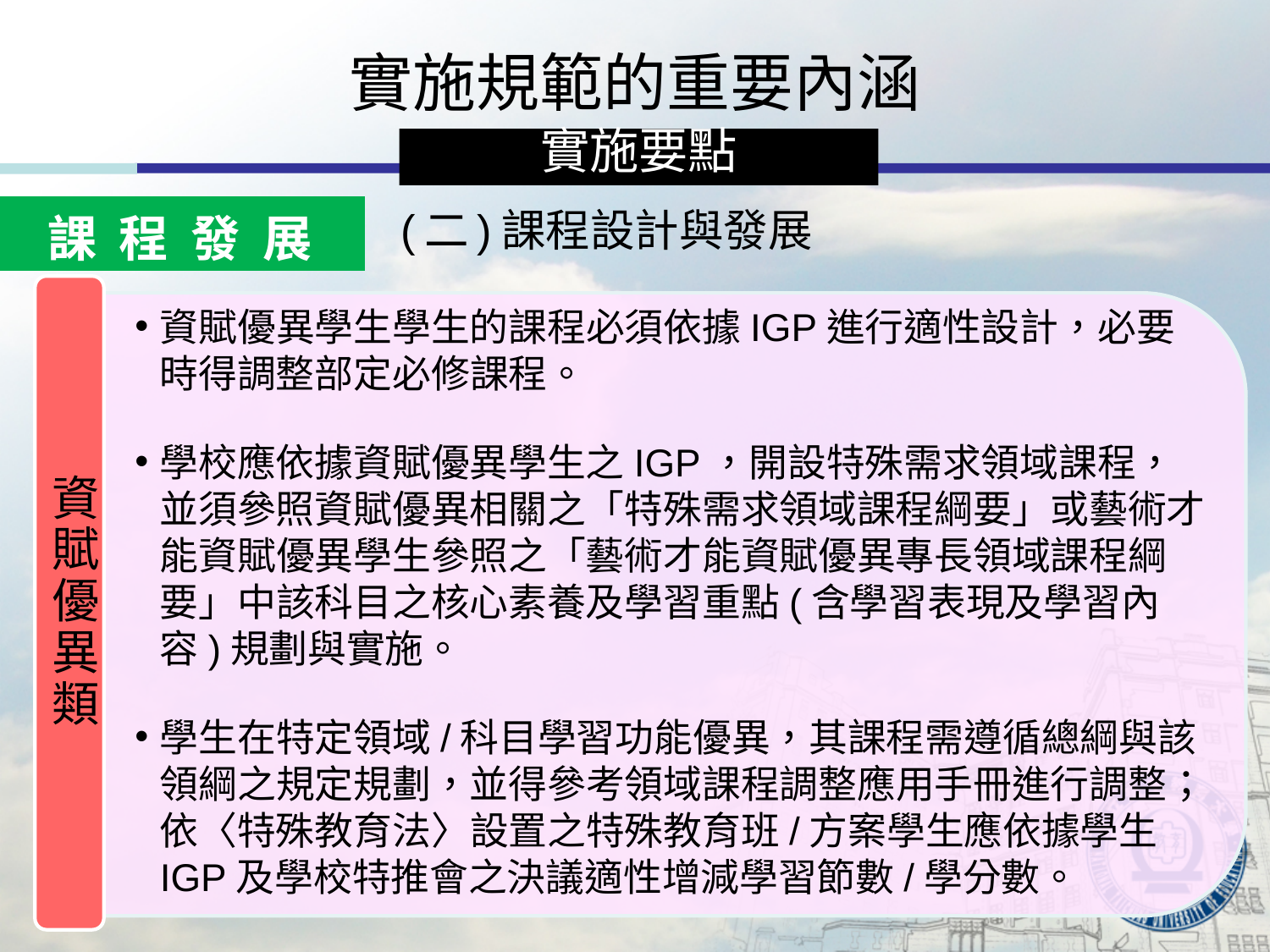

實施規範的重要內涵
實施要點

課  程  發  展
# (二)課程設計與發展

資賦優異類

資賦優異學生學生的課程必須依據IGP進行適性設計，必要時得調整部定必修課程。
學校應依據資賦優異學生之IGP，開設特殊需求領域課程，並須參照資賦優異相關之「特殊需求領域課程綱要」或藝術才能資賦優異學生參照之「藝術才能資賦優異專長領域課程綱要」中該科目之核心素養及學習重點(含學習表現及學習內容)規劃與實施。
學生在特定領域/科目學習功能優異，其課程需遵循總綱與該領綱之規定規劃，並得參考領域課程調整應用手冊進行調整；依〈特殊教育法〉設置之特殊教育班/方案學生應依據學生IGP及學校特推會之決議適性增減學習節數/學分數。